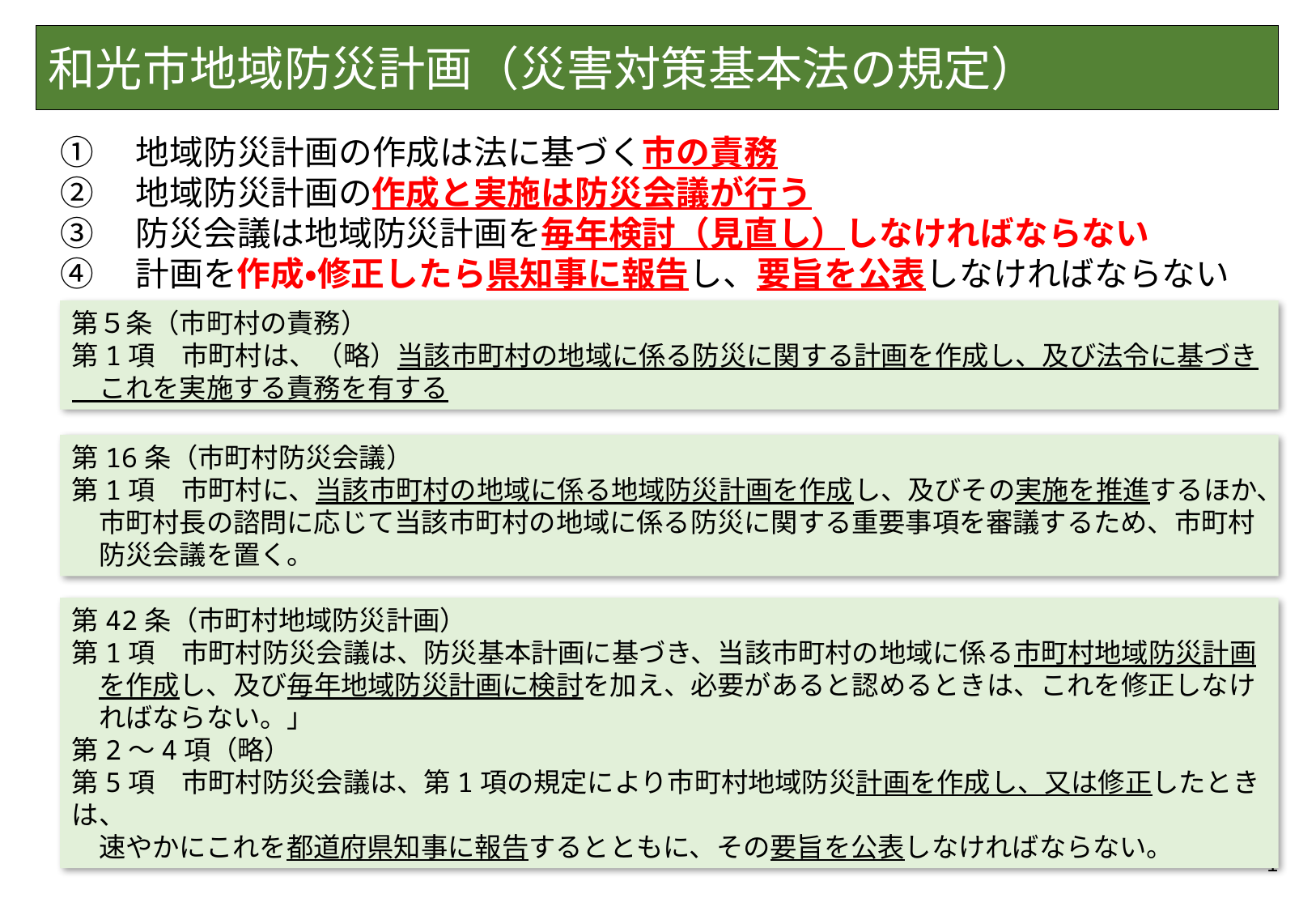

# 和光市地域防災計画（災害対策基本法の規定）
①　地域防災計画の作成は法に基づく市の責務
②　地域防災計画の作成と実施は防災会議が行う
③　防災会議は地域防災計画を毎年検討（見直し）しなければならない
④　計画を作成・修正したら県知事に報告し、要旨を公表しなければならない
第５条（市町村の責務）
第1項　市町村は、（略）当該市町村の地域に係る防災に関する計画を作成し、及び法令に基づき
　これを実施する責務を有する
第16条（市町村防災会議）
第1項　市町村に、当該市町村の地域に係る地域防災計画を作成し、及びその実施を推進するほか、
　市町村長の諮問に応じて当該市町村の地域に係る防災に関する重要事項を審議するため、市町村
　防災会議を置く。
第42条（市町村地域防災計画）
第1項　市町村防災会議は、防災基本計画に基づき、当該市町村の地域に係る市町村地域防災計画
　を作成し、及び毎年地域防災計画に検討を加え、必要があると認めるときは、これを修正しなけ
　ればならない。」
第2～4項（略）
第5項　市町村防災会議は、第1項の規定により市町村地域防災計画を作成し、又は修正したときは、
　速やかにこれを都道府県知事に報告するとともに、その要旨を公表しなければならない。
1